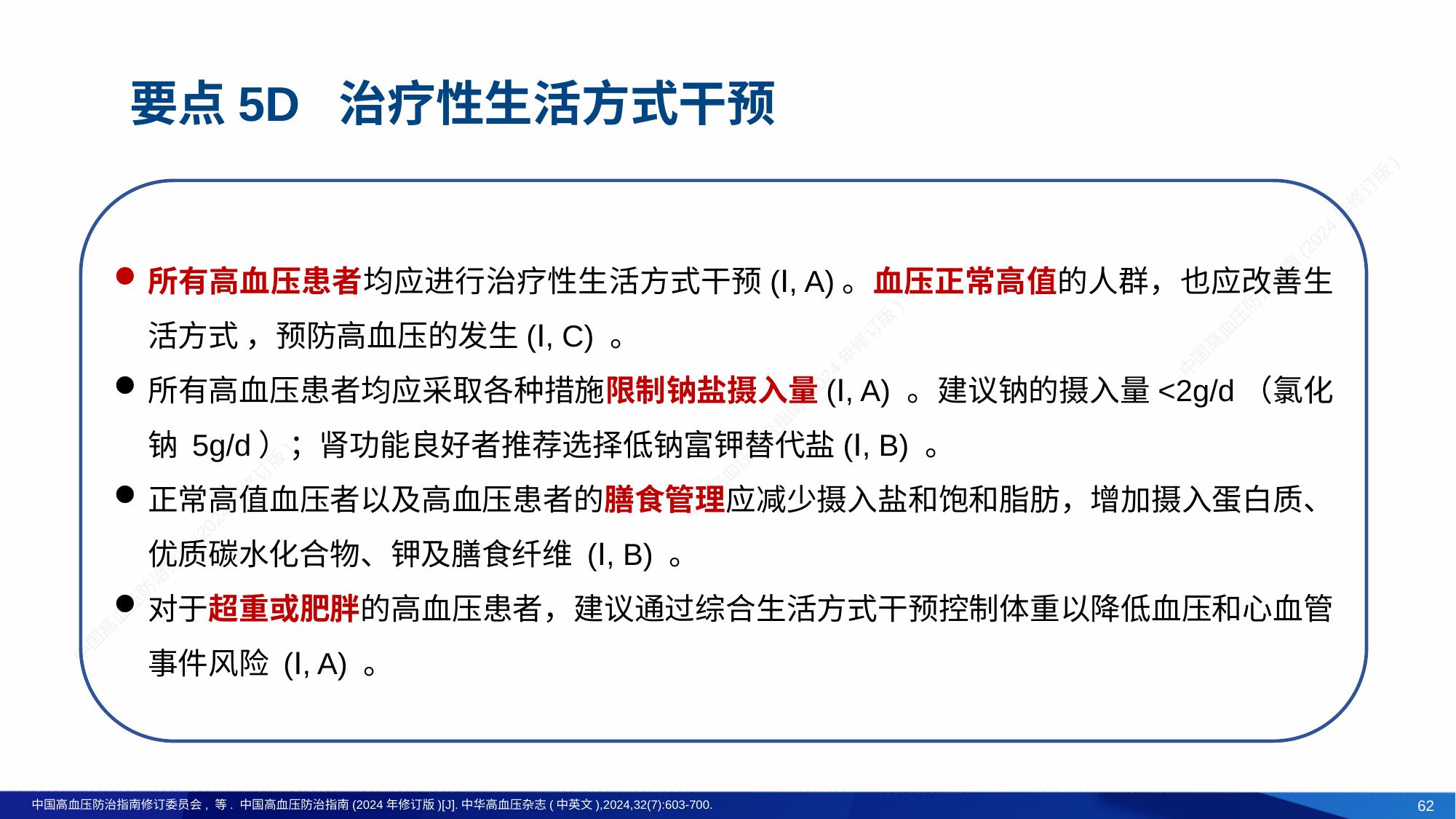

要点5D  治疗性生活方式干预

所有高血压患者均应进行治疗性生活方式干预(Ⅰ, A)。血压正常高值的人群，也应改善生活方式 ，预防高血压的发生(Ⅰ, C) 。
所有高血压患者均应采取各种措施限制钠盐摄入量(Ⅰ, A) 。建议钠的摄入量<2g/d（氯化钠 5g/d）；肾功能良好者推荐选择低钠富钾替代盐(Ⅰ, B) 。
正常高值血压者以及高血压患者的膳食管理应减少摄入盐和饱和脂肪，增加摄入蛋白质、优质碳水化合物、钾及膳食纤维 (Ⅰ, B) 。
对于超重或肥胖的高血压患者，建议通过综合生活方式干预控制体重以降低血压和心血管事件风险 (Ⅰ, A) 。